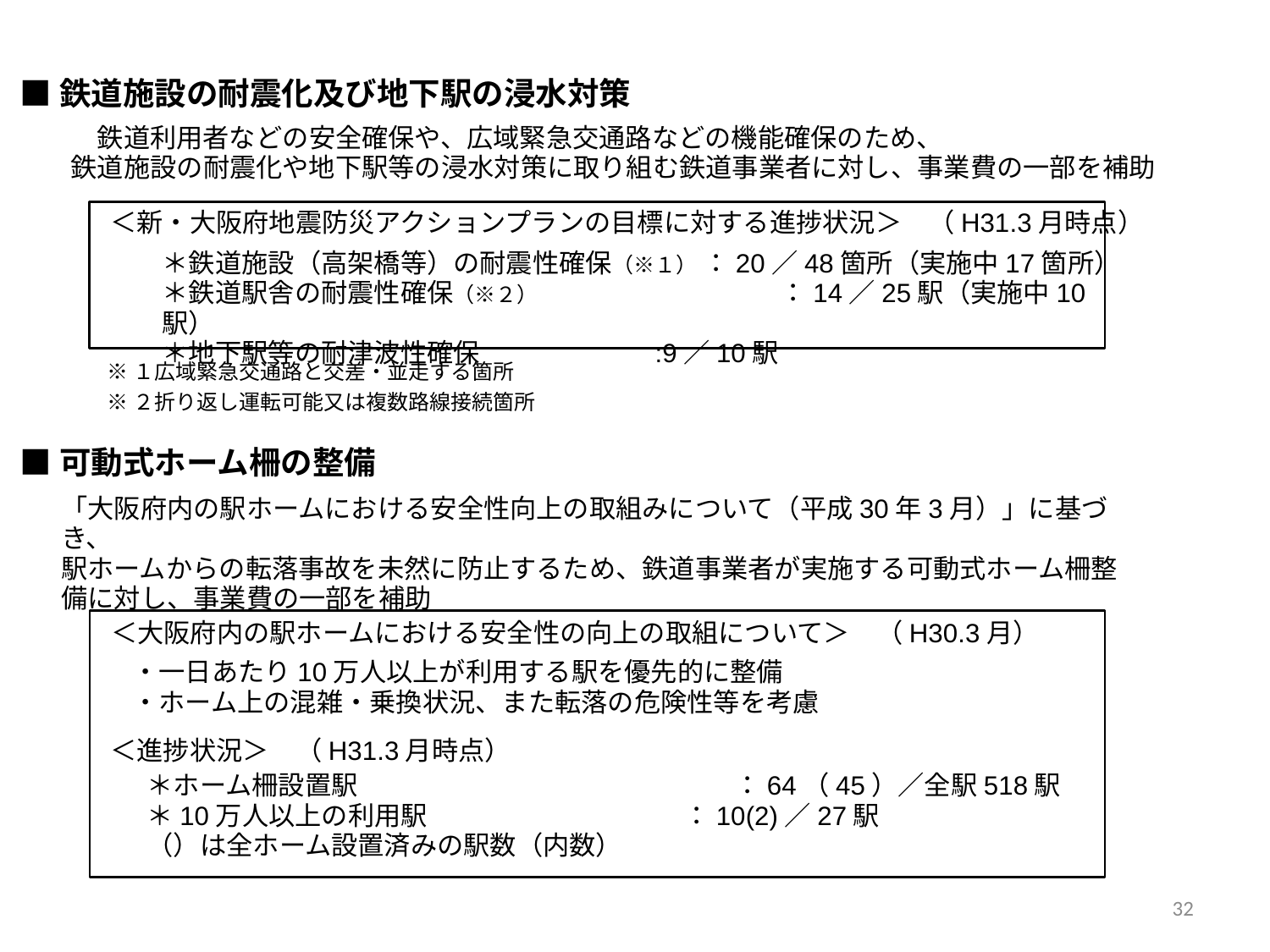

■鉄道施設の耐震化及び地下駅の浸水対策
　　鉄道利用者などの安全確保や、広域緊急交通路などの機能確保のため、
　鉄道施設の耐震化や地下駅等の浸水対策に取り組む鉄道事業者に対し、事業費の一部を補助
　＜新・大阪府地震防災アクションプランの目標に対する進捗状況＞　（H31.3月時点）

＊鉄道施設（高架橋等）の耐震性確保（※１） ：20／48箇所（実施中17箇所）
＊鉄道駅舎の耐震性確保（※２） 　　　　　　　　　　　 ：14／25駅（実施中10駅）
＊地下駅等の耐津波性確保            　             :9／10駅
※１広域緊急交通路と交差・並走する箇所
※２折り返し運転可能又は複数路線接続箇所
■可動式ホーム柵の整備
「大阪府内の駅ホームにおける安全性向上の取組みについて（平成30年3月）」に基づき、
駅ホームからの転落事故を未然に防止するため、鉄道事業者が実施する可動式ホーム柵整備に対し、事業費の一部を補助

　＜大阪府内の駅ホームにおける安全性の向上の取組について＞　（H30.3月）
・一日あたり10万人以上が利用する駅を優先的に整備
・ホーム上の混雑・乗換状況、また転落の危険性等を考慮
　＜進捗状況＞　（H31.3月時点）
＊ホーム柵設置駅　　　　　　　　　　　　　　 ：64（45）／全駅518駅
＊10万人以上の利用駅　　　　　　　　　   ：10(2)／27駅
（）は全ホーム設置済みの駅数（内数）
32